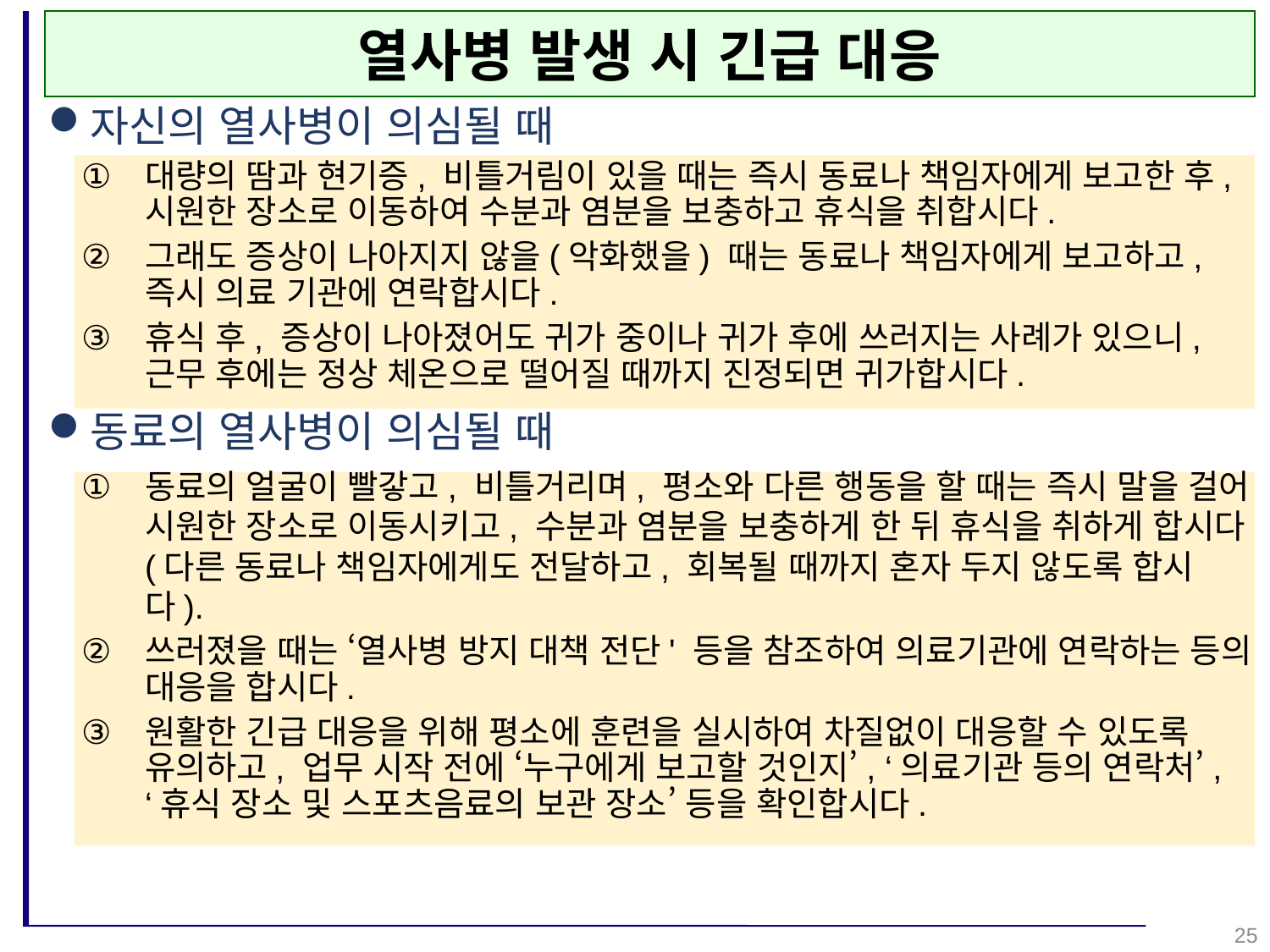

열사병 발생 시 긴급 대응
자신의 열사병이 의심될 때
대량의 땀과 현기증, 비틀거림이 있을 때는 즉시 동료나 책임자에게 보고한 후, 시원한 장소로 이동하여 수분과 염분을 보충하고 휴식을 취합시다.
그래도 증상이 나아지지 않을(악화했을) 때는 동료나 책임자에게 보고하고, 즉시 의료 기관에 연락합시다.
휴식 후, 증상이 나아졌어도 귀가 중이나 귀가 후에 쓰러지는 사례가 있으니, 근무 후에는 정상 체온으로 떨어질 때까지 진정되면 귀가합시다.
동료의 열사병이 의심될 때
동료의 얼굴이 빨갛고, 비틀거리며, 평소와 다른 행동을 할 때는 즉시 말을 걸어 시원한 장소로 이동시키고, 수분과 염분을 보충하게 한 뒤 휴식을 취하게 합시다(다른 동료나 책임자에게도 전달하고, 회복될 때까지 혼자 두지 않도록 합시다).
쓰러졌을 때는 ‘열사병 방지 대책 전단' 등을 참조하여 의료기관에 연락하는 등의 대응을 합시다.
원활한 긴급 대응을 위해 평소에 훈련을 실시하여 차질없이 대응할 수 있도록 유의하고, 업무 시작 전에 ‘누구에게 보고할 것인지’, ‘의료기관 등의 연락처’, ‘휴식 장소 및 스포츠음료의 보관 장소’ 등을 확인합시다.

25